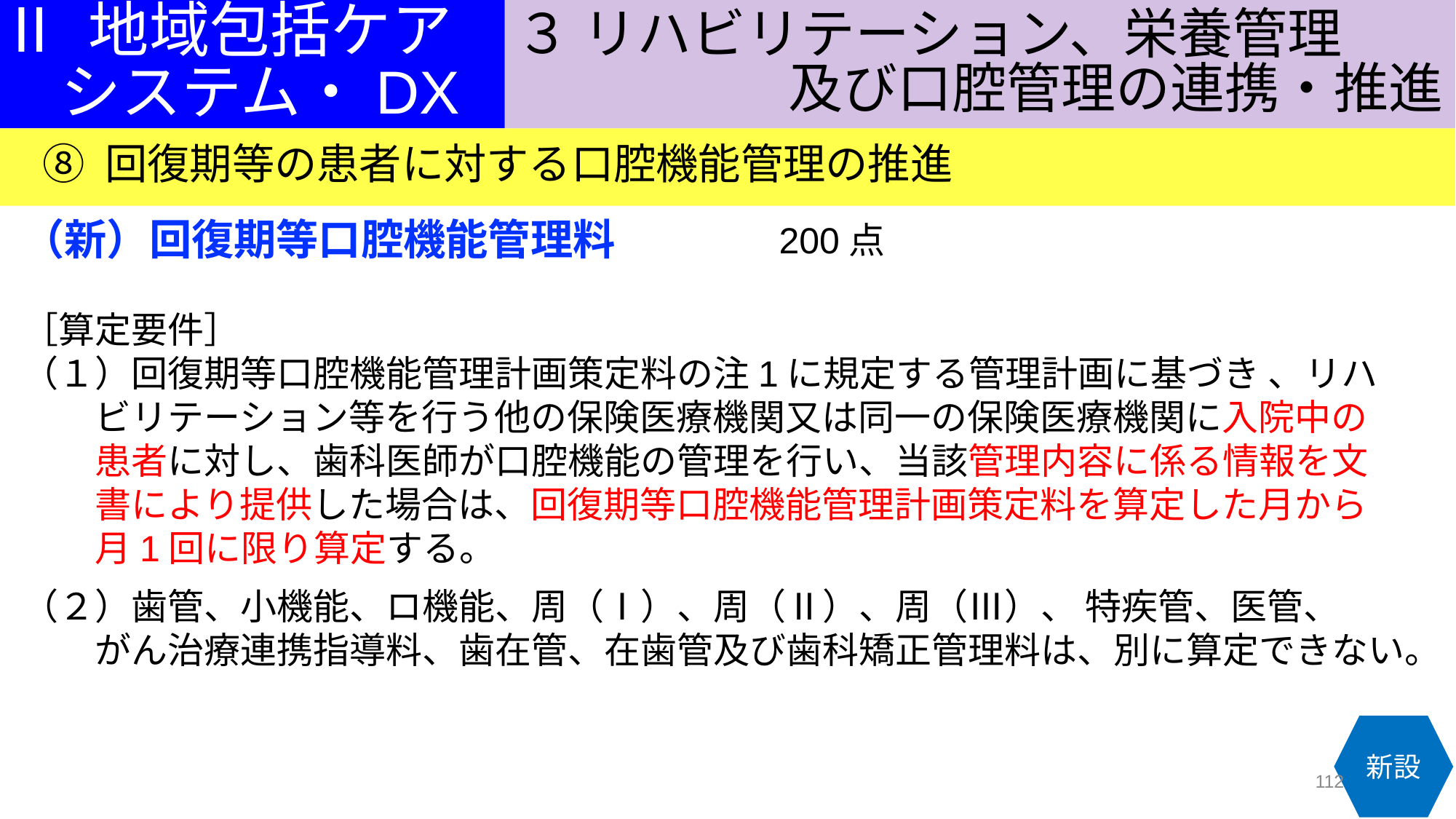

３ リハビリテーション、栄養管理
　　　　　及び口腔管理の連携・推進
Ⅱ 地域包括ケア
　システム・DX
⑧ 回復期等の患者に対する口腔機能管理の推進
（新）回復期等口腔機能管理料　　　●●点

［算定要件］
（１）回復期等口腔機能管理計画策定料の注1に規定する管理計画に基づき 、リハ
　　ビリテーション等を行う他の保険医療機関又は同一の保険医療機関に入院中の
　　患者に対し、歯科医師が口腔機能の管理を行い、当該管理内容に係る情報を文
　　書により提供した場合は、回復期等口腔機能管理計画策定料を算定した月から
　　月1回に限り算定する。

（２）歯管、小機能、ロ機能、周（Ⅰ）、周（Ⅱ）、周（Ⅲ）、 特疾管、医管、
　　がん治療連携指導料、歯在管、在歯管及び歯科矯正管理料は、別に算定できない。

200点

新設
112